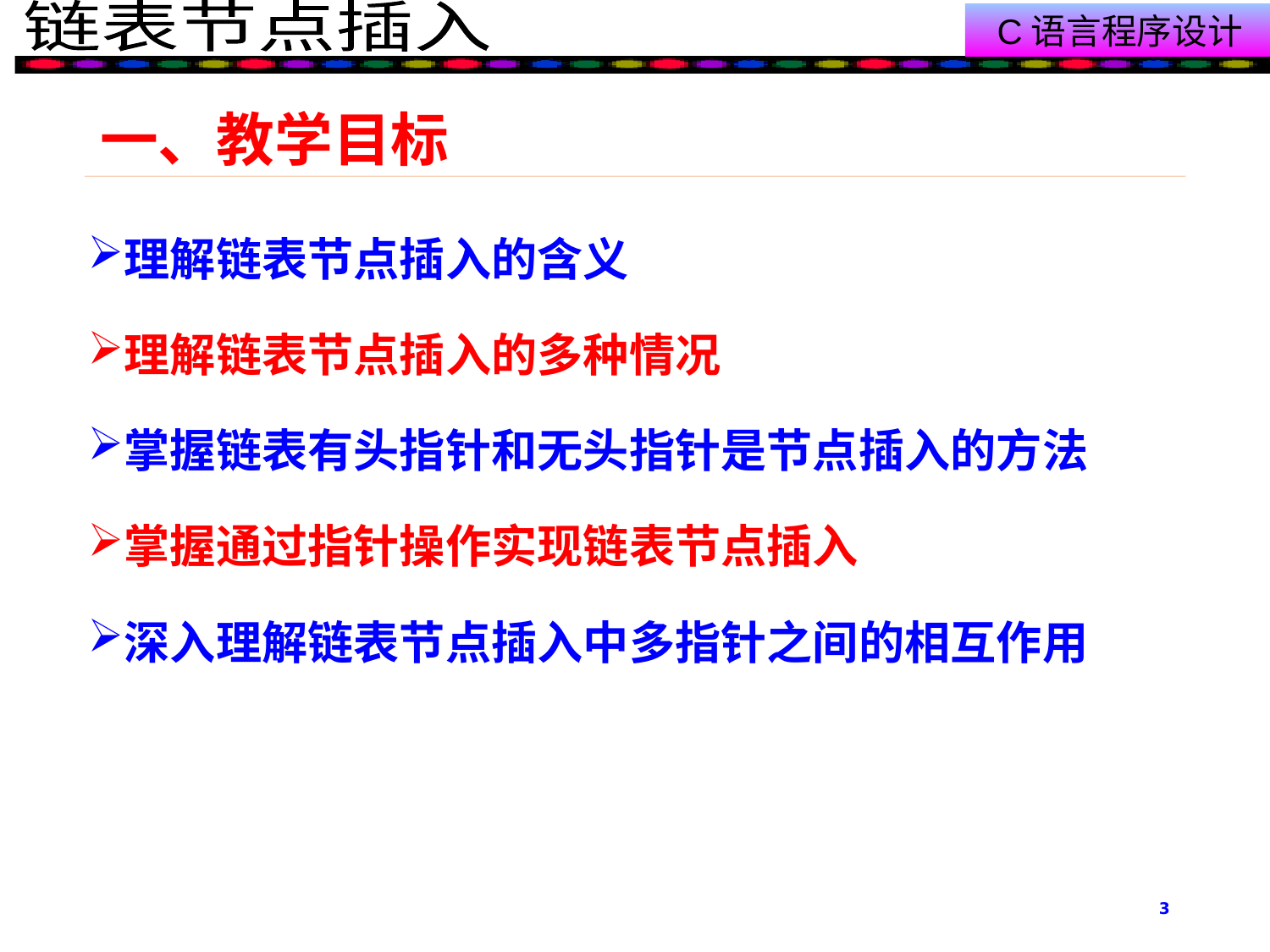

# 一、教学目标
理解链表节点插入的含义
理解链表节点插入的多种情况
掌握链表有头指针和无头指针是节点插入的方法
掌握通过指针操作实现链表节点插入
深入理解链表节点插入中多指针之间的相互作用

3